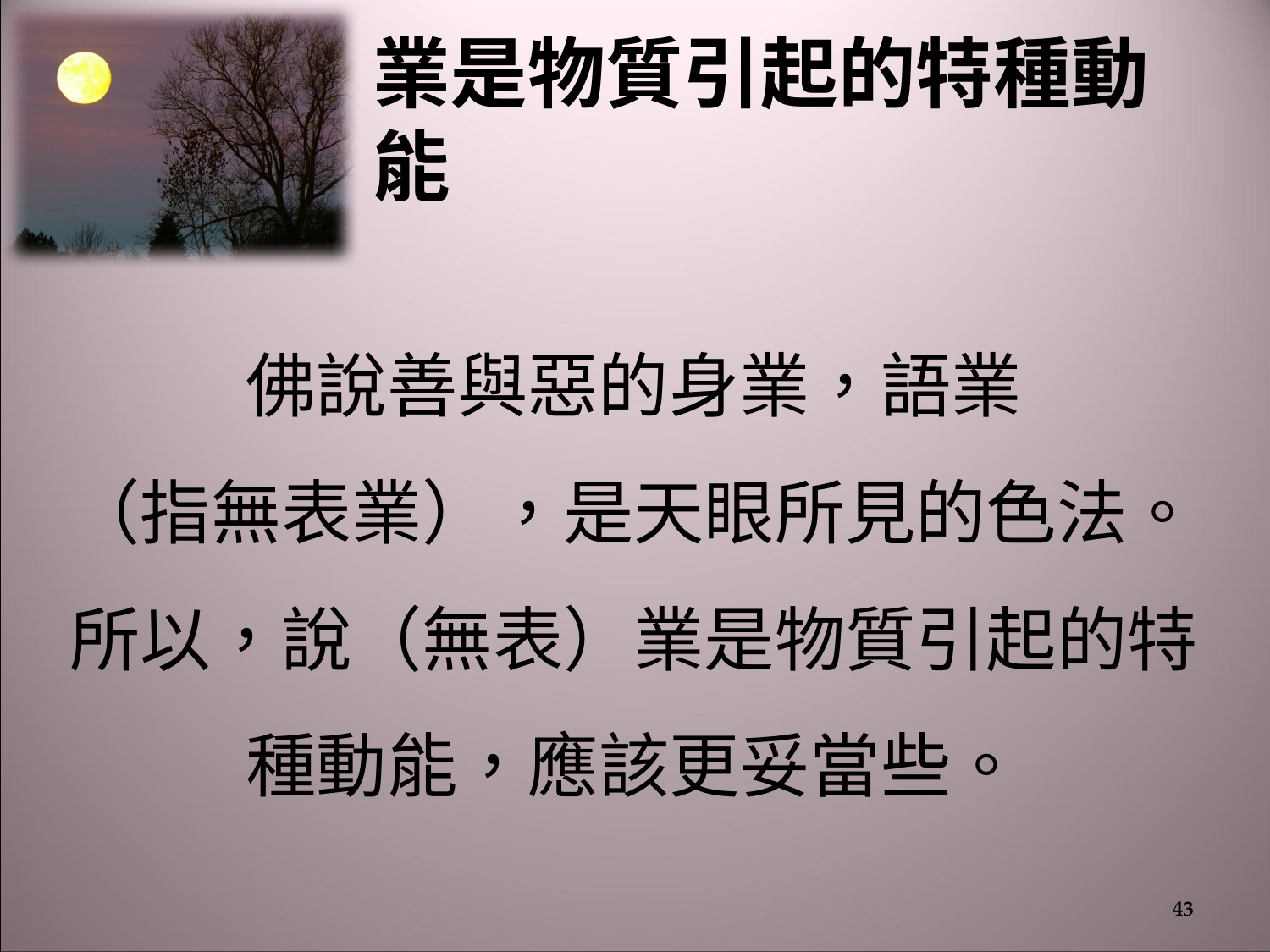

# 業是物質引起的特種動能
佛說善與惡的身業，語業
（指無表業），是天眼所見的色法。
所以，說（無表）業是物質引起的特種動能，應該更妥當些。

43